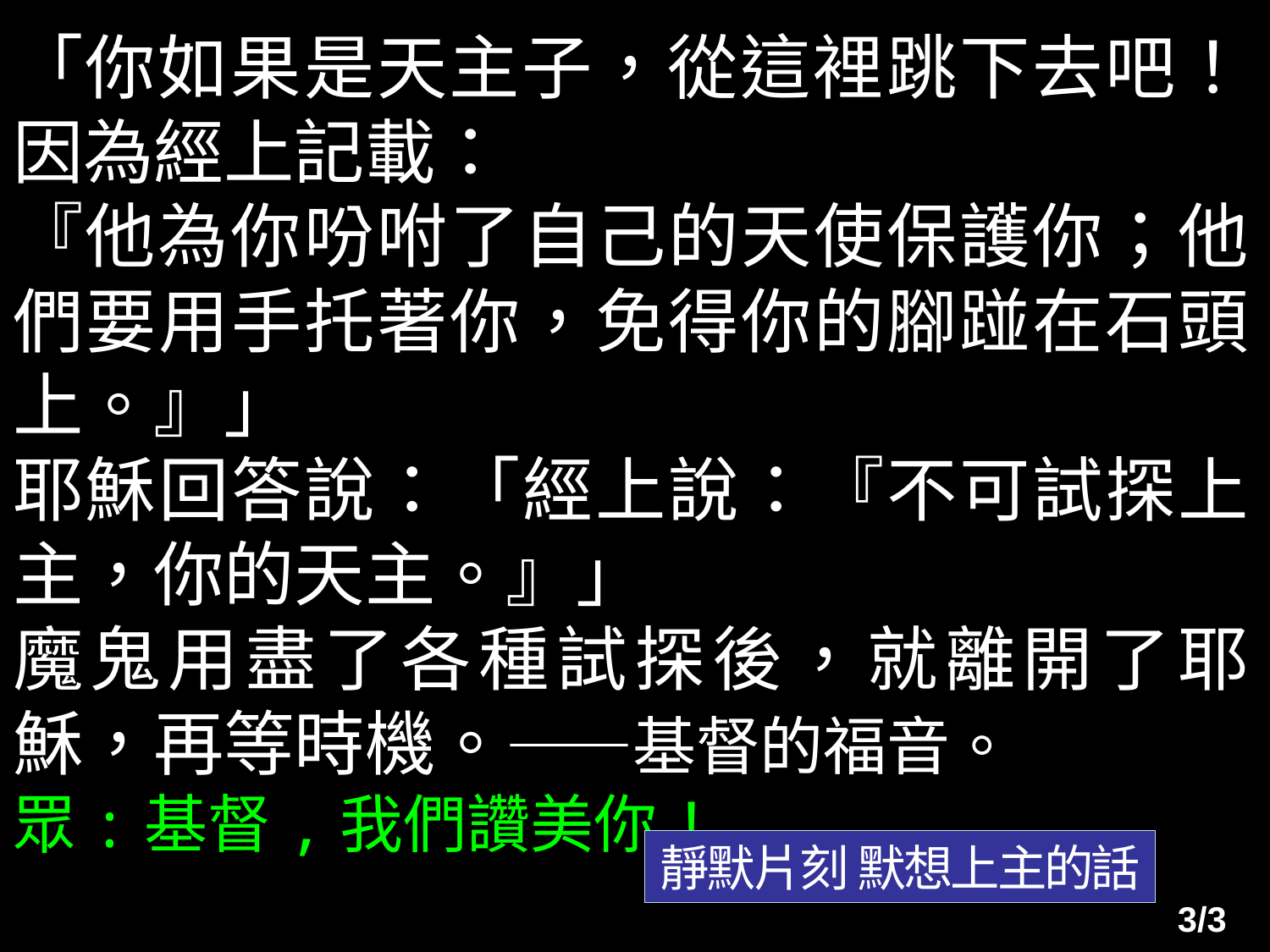

「你如果是天主子，從這裡跳下去吧！因為經上記載：
『他為你吩咐了自己的天使保護你；他們要用手托著你，免得你的腳踫在石頭上。』」
耶穌回答說：「經上說：『不可試探上主，你的天主。』」
魔鬼用盡了各種試探後，就離開了耶穌，再等時機。——基督的福音。
眾:基督,我們讚美你!

靜默片刻 默想上主的話
3/3